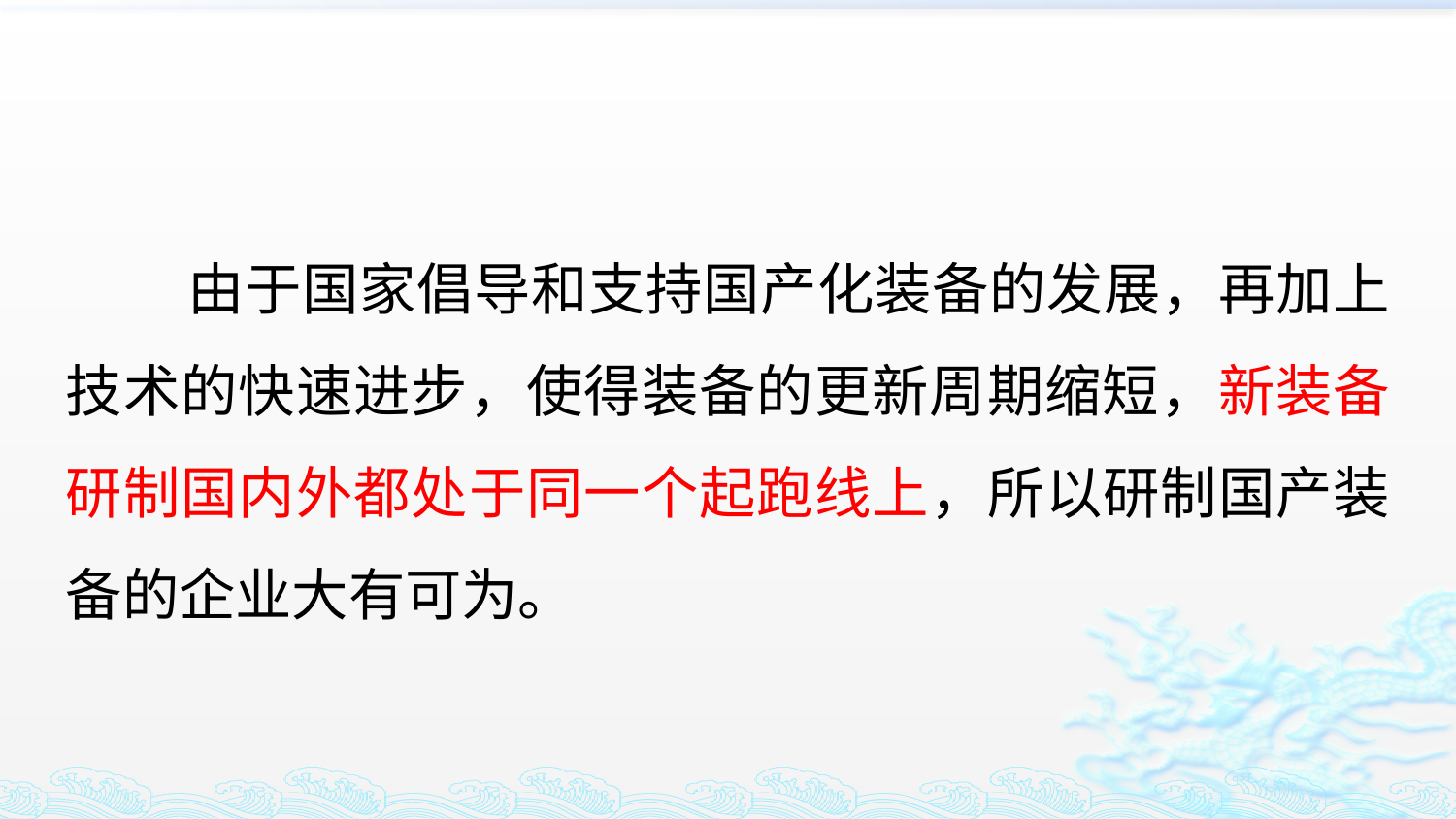

由于国家倡导和支持国产化装备的发展，再加上技术的快速进步，使得装备的更新周期缩短，新装备研制国内外都处于同一个起跑线上，所以研制国产装备的企业大有可为。